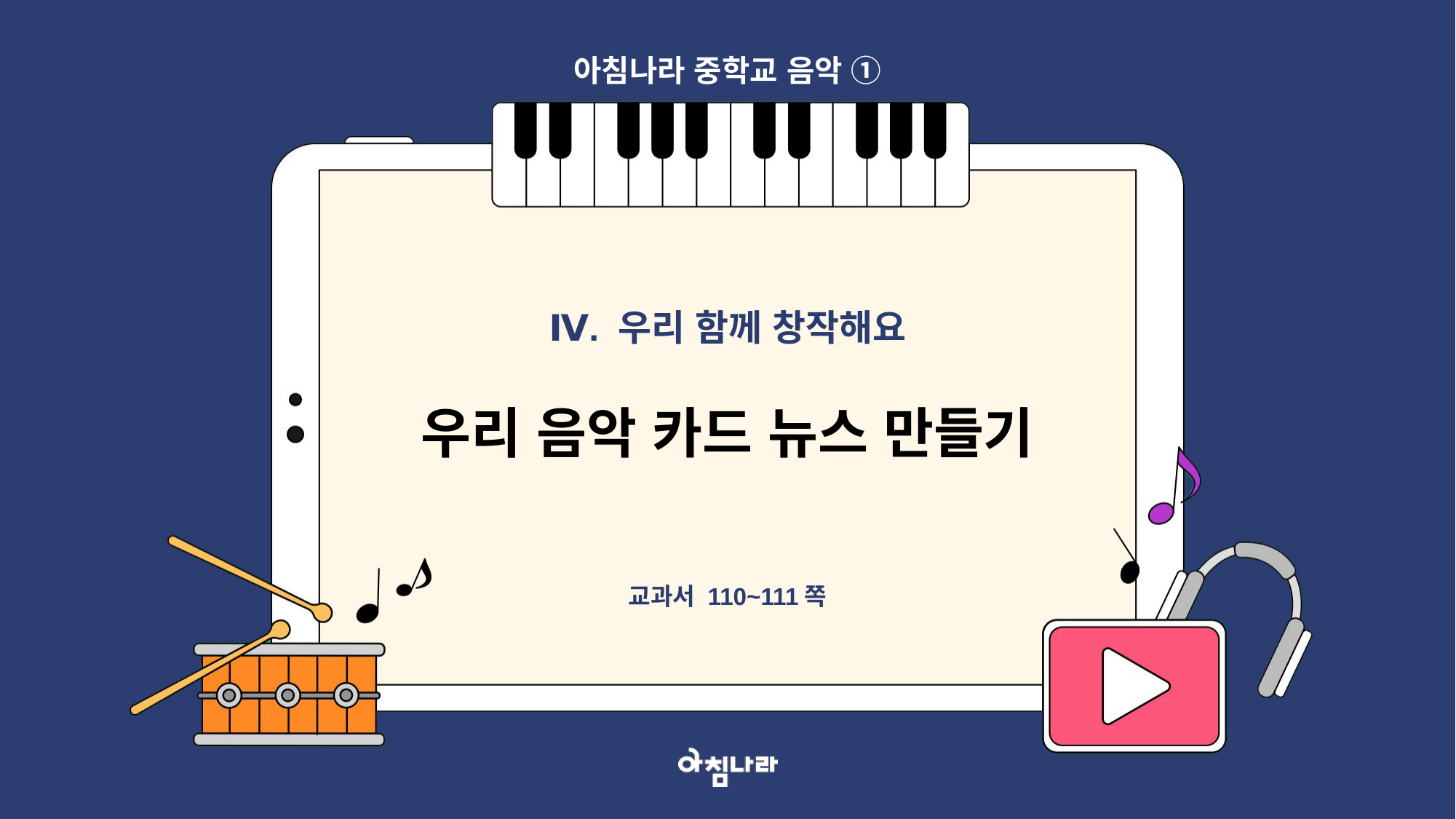

아침나라 중학교 음악 ①

Ⅳ. 우리 함께 창작해요
우리 음악 카드 뉴스 만들기
교과서 110~111쪽